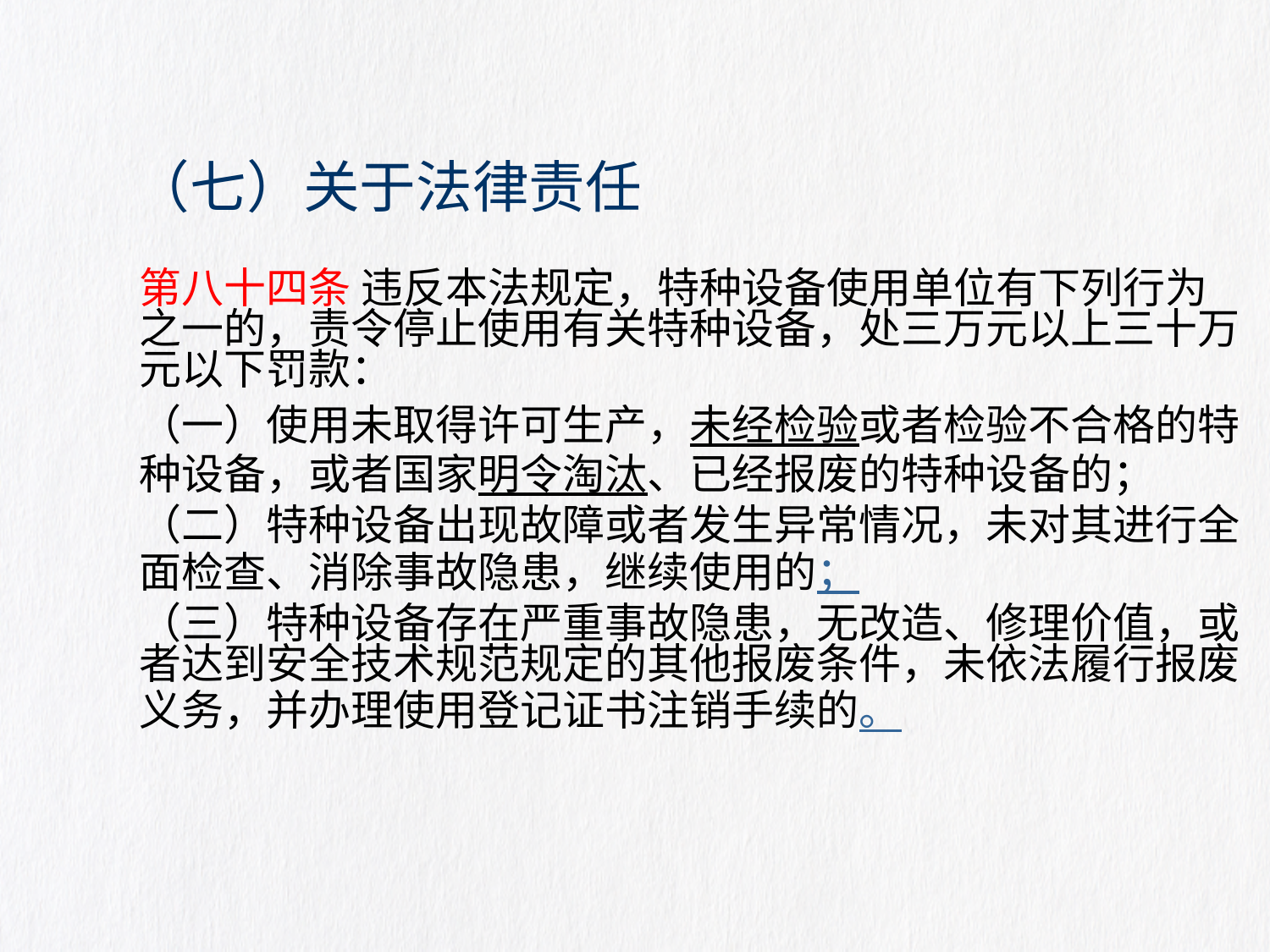

# （七）关于法律责任
第八十四条 违反本法规定，特种设备使用单位有下列行为之一的，责令停止使用有关特种设备，处三万元以上三十万元以下罚款：
（一）使用未取得许可生产，未经检验或者检验不合格的特种设备，或者国家明令淘汰、已经报废的特种设备的；
（二）特种设备出现故障或者发生异常情况，未对其进行全面检查、消除事故隐患，继续使用的；
（三）特种设备存在严重事故隐患，无改造、修理价值，或者达到安全技术规范规定的其他报废条件，未依法履行报废义务，并办理使用登记证书注销手续的。
64